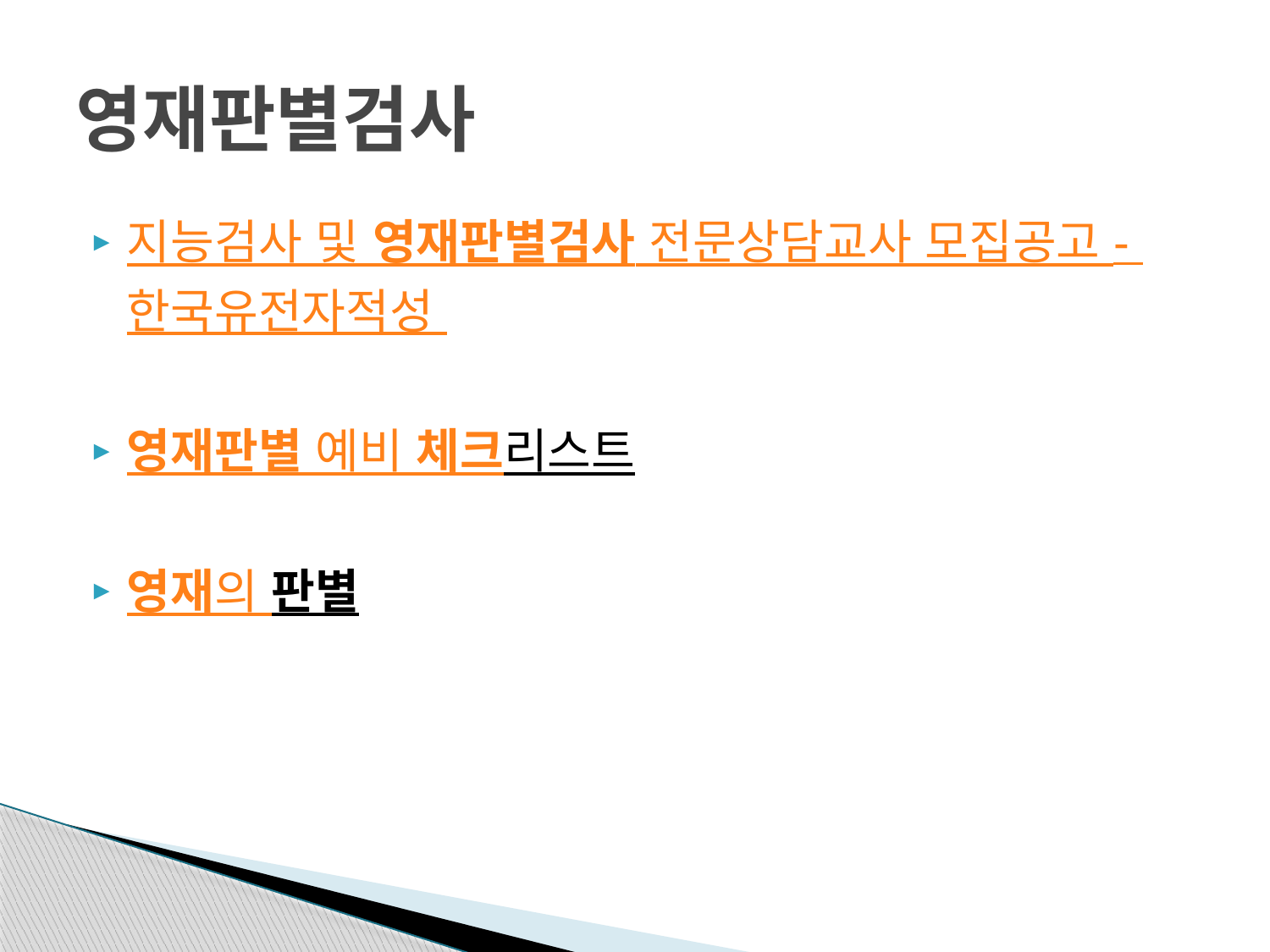

# 영재판별검사
지능검사 및 영재판별검사 전문상담교사 모집공고 - 한국유전자적성

영재판별 예비 체크리스트

영재의 판별